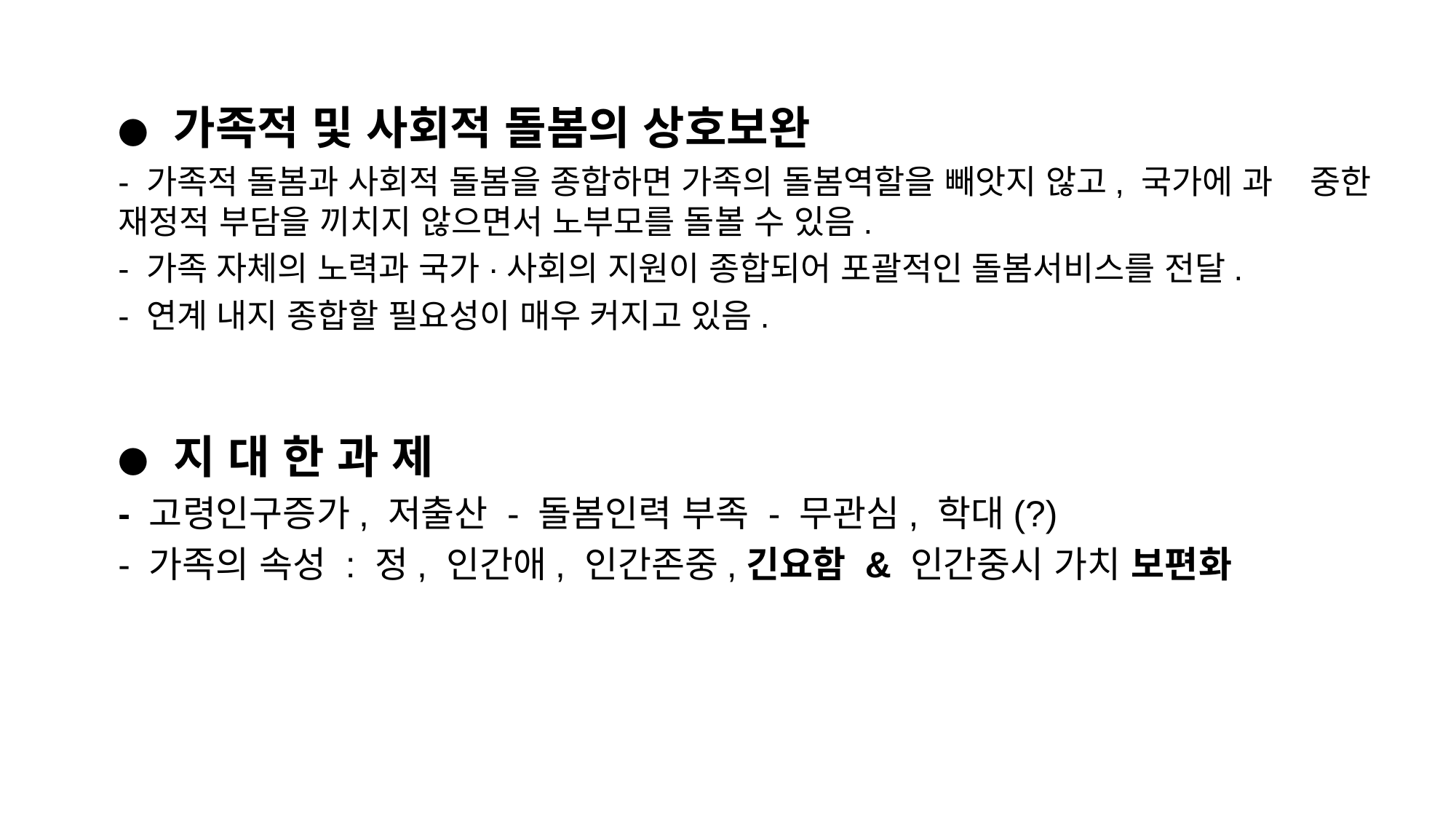

● 가족적 및 사회적 돌봄의 상호보완
- 가족적 돌봄과 사회적 돌봄을 종합하면 가족의 돌봄역할을 빼앗지 않고, 국가에 과    중한 재정적 부담을 끼치지 않으면서 노부모를 돌볼 수 있음.
- 가족 자체의 노력과 국가·사회의 지원이 종합되어 포괄적인 돌봄서비스를 전달.
- 연계 내지 종합할 필요성이 매우 커지고 있음.

● 지 대 한 과 제
- 고령인구증가, 저출산 - 돌봄인력 부족 - 무관심, 학대(?)
- 가족의 속성 : 정, 인간애, 인간존중,긴요함 & 인간중시 가치 보편화